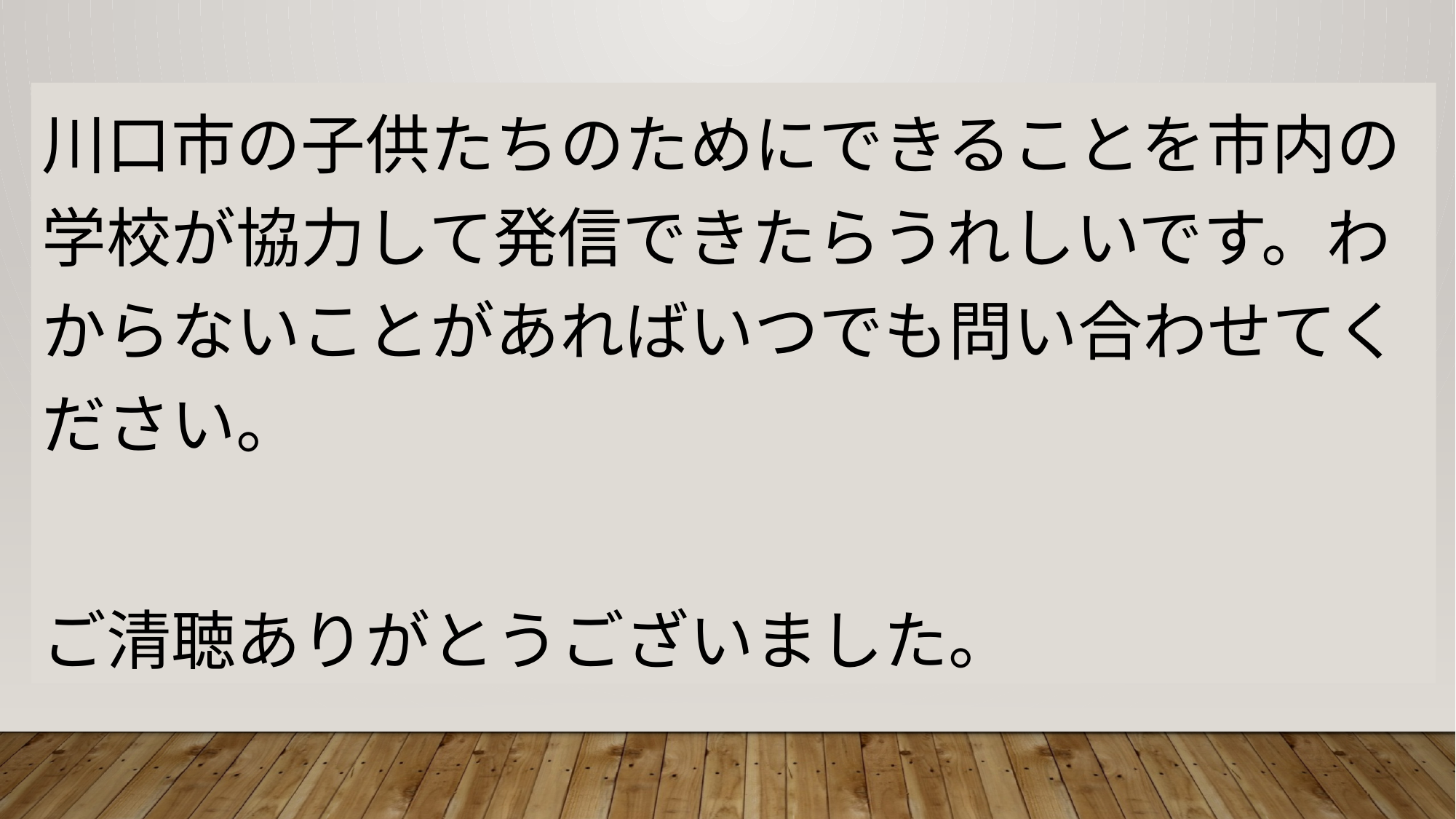

川口市の子供たちのためにできることを市内の学校が協力して発信できたらうれしいです。わからないことがあればいつでも問い合わせてください。

ご清聴ありがとうございました。

#